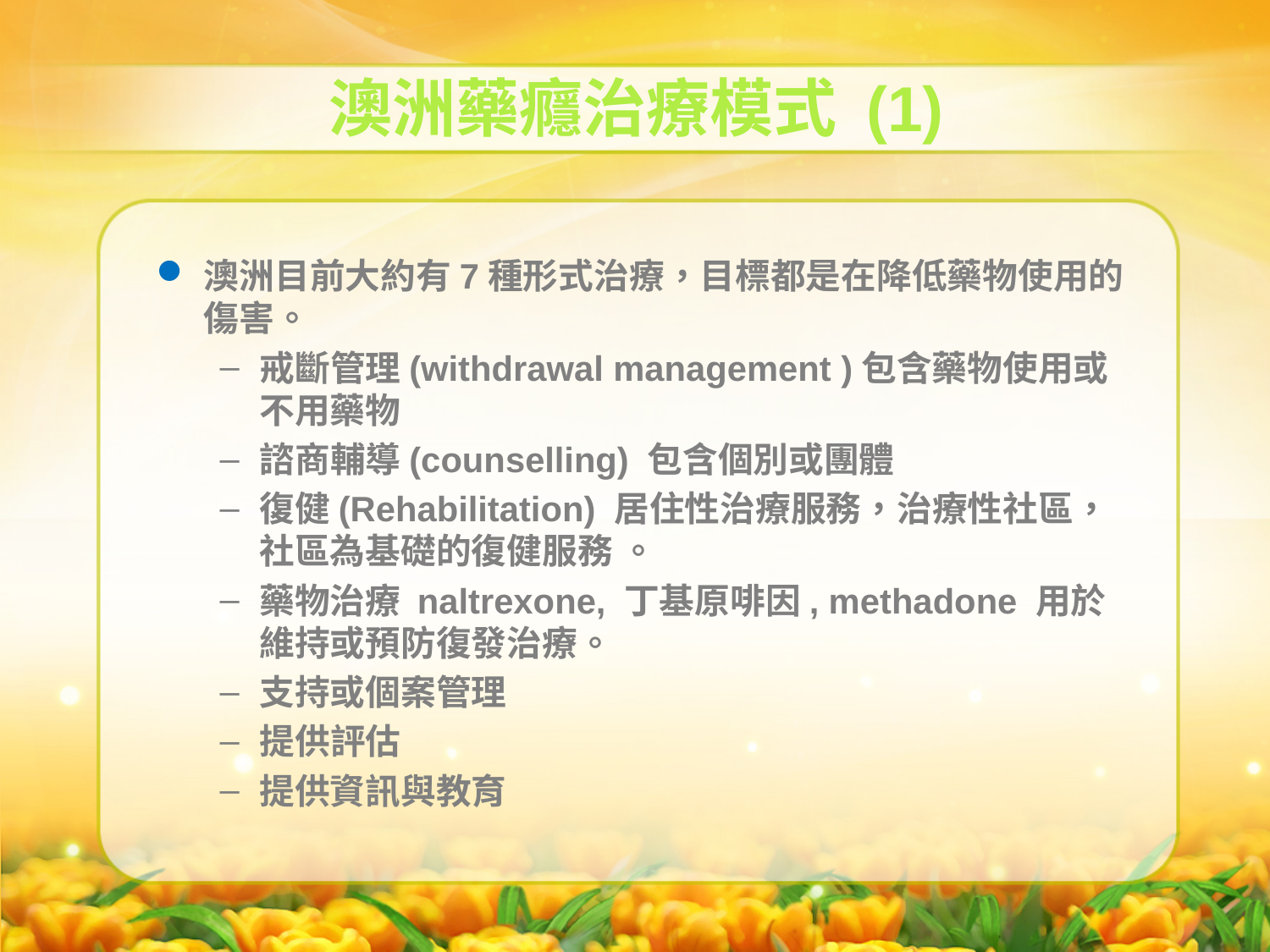

澳洲藥癮治療模式 (1)
澳洲目前大約有7種形式治療，目標都是在降低藥物使用的傷害。
戒斷管理(withdrawal management )包含藥物使用或不用藥物
諮商輔導(counselling) 包含個別或團體
復健(Rehabilitation) 居住性治療服務，治療性社區， 社區為基礎的復健服務 。
藥物治療 naltrexone, 丁基原啡因, methadone 用於維持或預防復發治療。
支持或個案管理
提供評估
提供資訊與教育